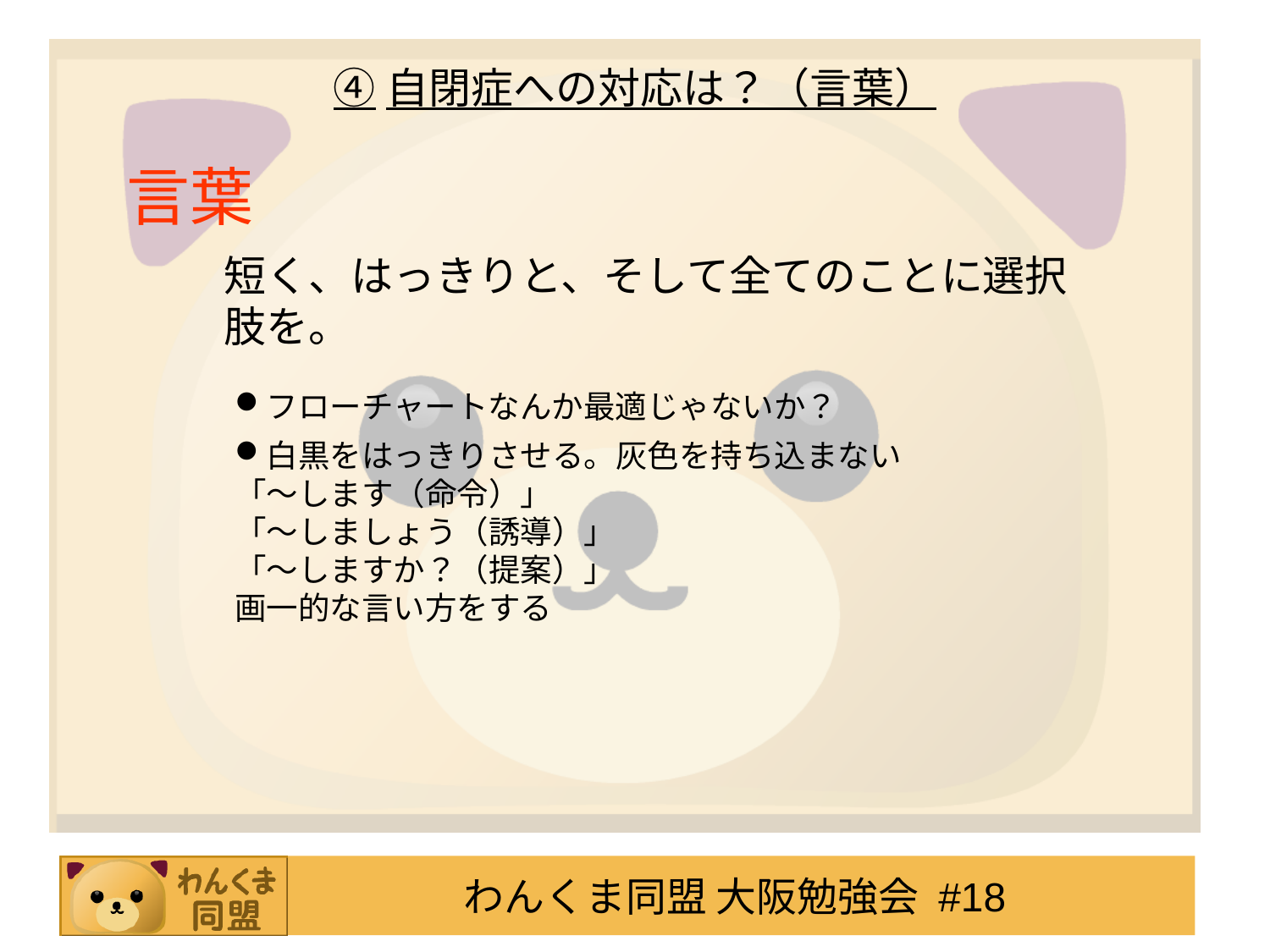

# ④自閉症への対応は？（言葉）
言葉
短く、はっきりと、そして全てのことに選択肢を。
フローチャートなんか最適じゃないか？
白黒をはっきりさせる。灰色を持ち込まない
「～します（命令）」
「～しましょう（誘導）」
「～しますか？（提案）」
画一的な言い方をする